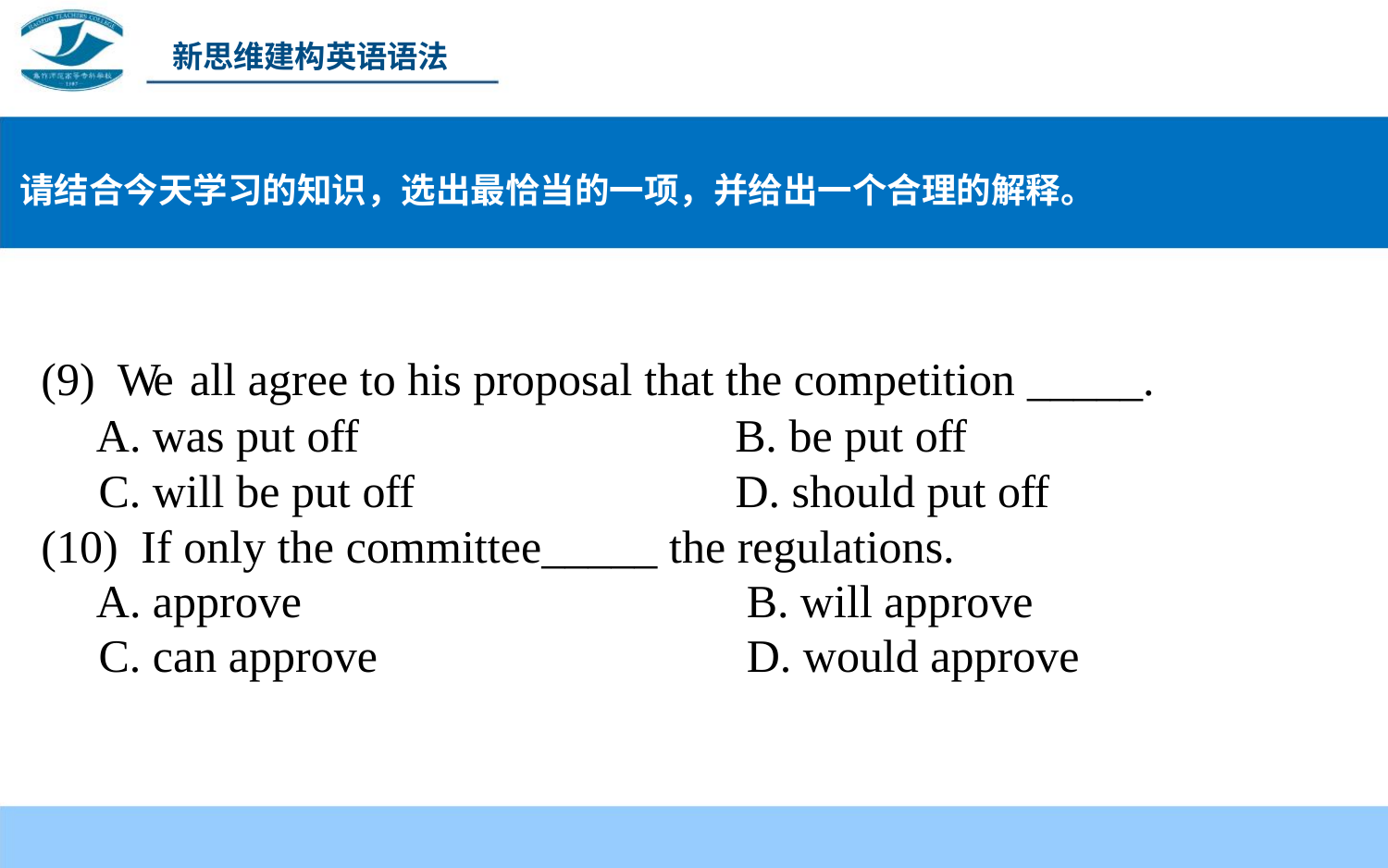

新思维建构英语语法
请结合今天学习的知识，选出最恰当的一项，并给出一个合理的解释。
(9) We all agree to his proposal that the competition _____.
A. was put off
B. be put off
C. will be put off
D. should put off
(10) If only the committee_____ the regulations.
A. approve
C. can approve
B. will approve
D. would approve